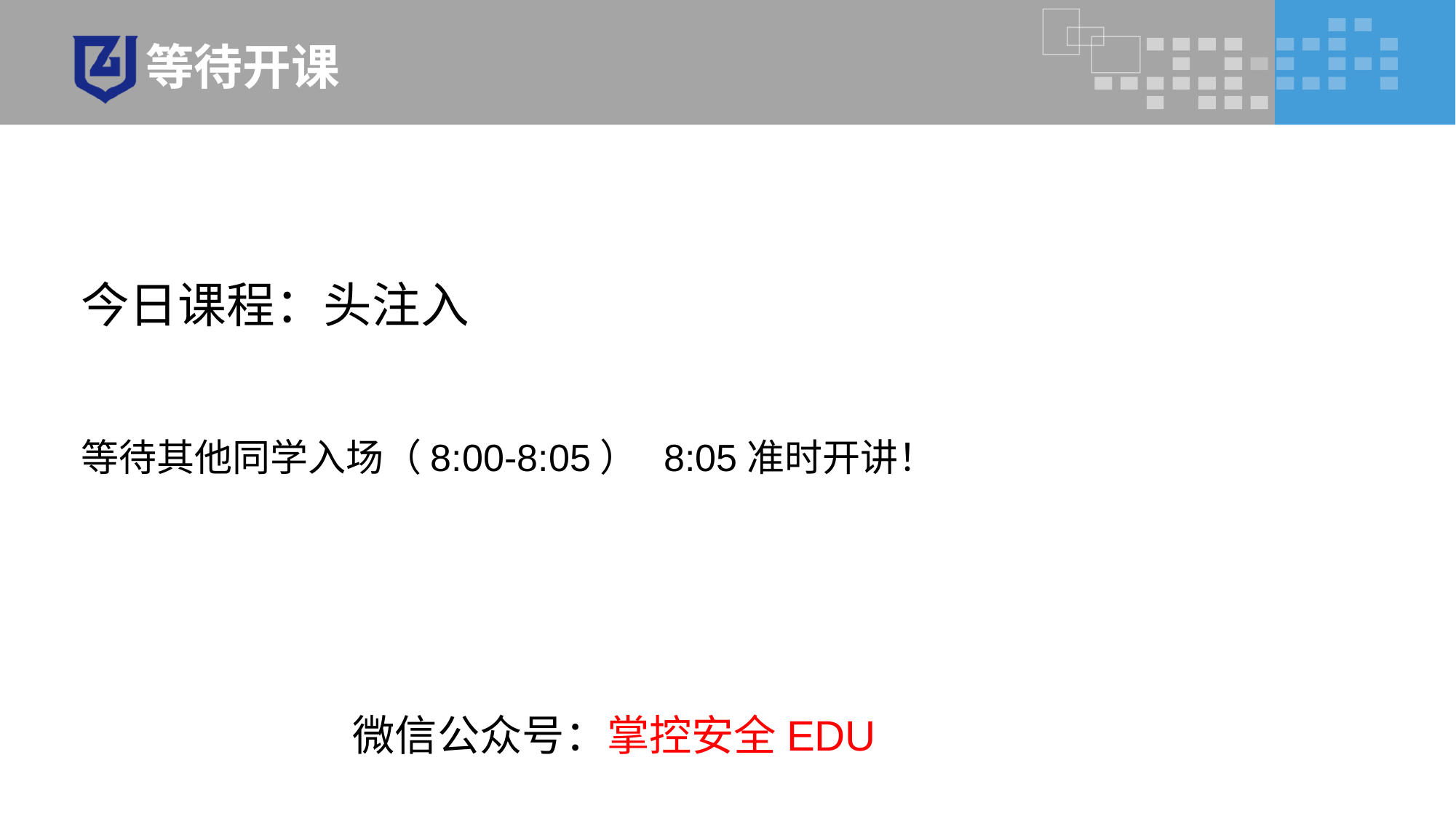

# 等待开课
今日课程：头注入
等待其他同学入场（8:00-8:05）  8:05准时开讲！
微信公众号：掌控安全EDU